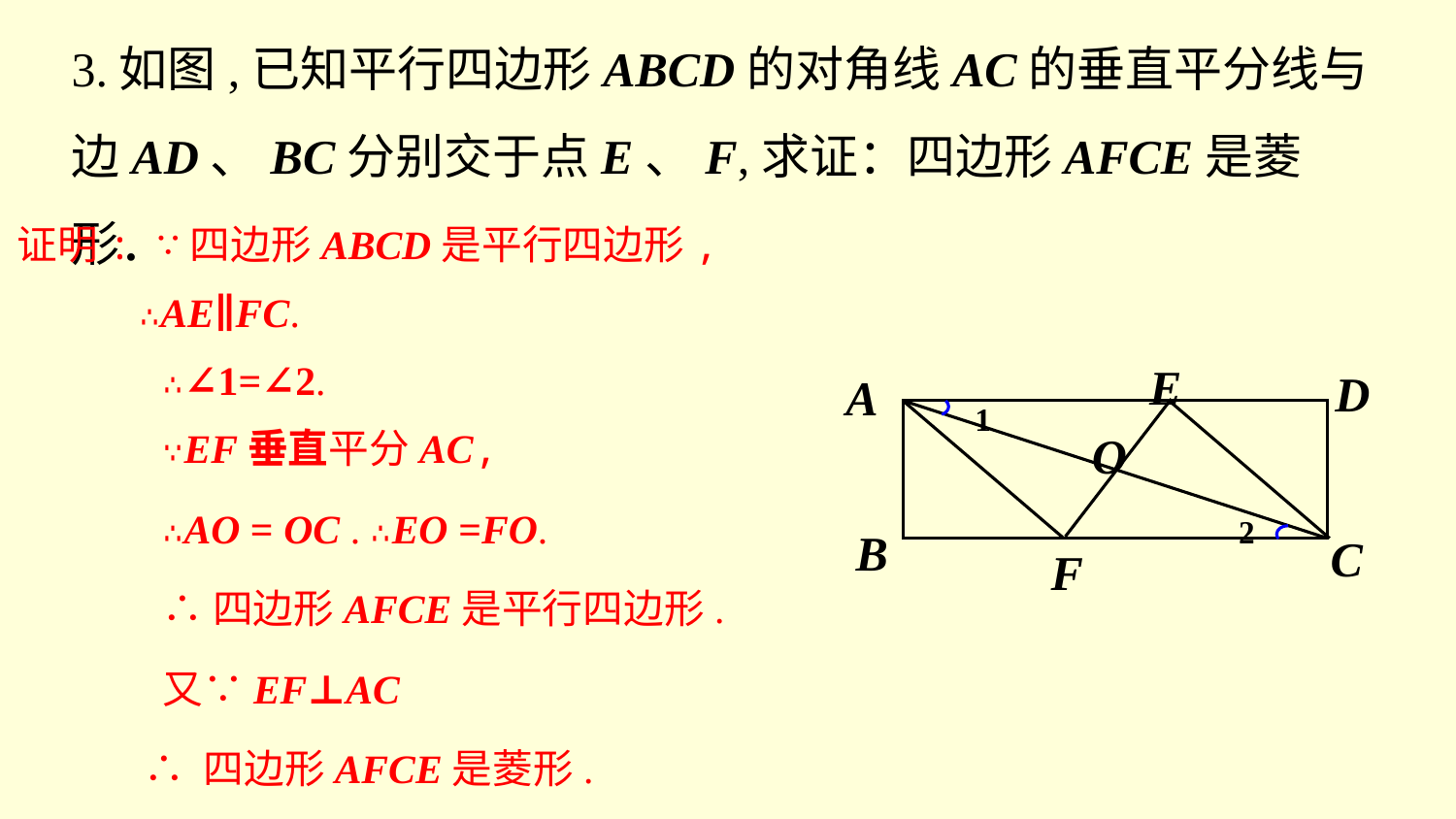

3.如图,已知平行四边形ABCD的对角线AC的垂直平分线与边AD、BC分别交于点E、F,求证：四边形AFCE是菱形．
证明: ∵四边形ABCD是平行四边形,
            ∴AE∥FC.
∴∠1=∠2.
∵EF垂直平分AC,
∴AO = OC . ∴EO =FO.
∴四边形AFCE是平行四边形.
又∵EF⊥AC
	 ∴ 四边形AFCE是菱形.
E
D
A
1

O
2
B
C

F